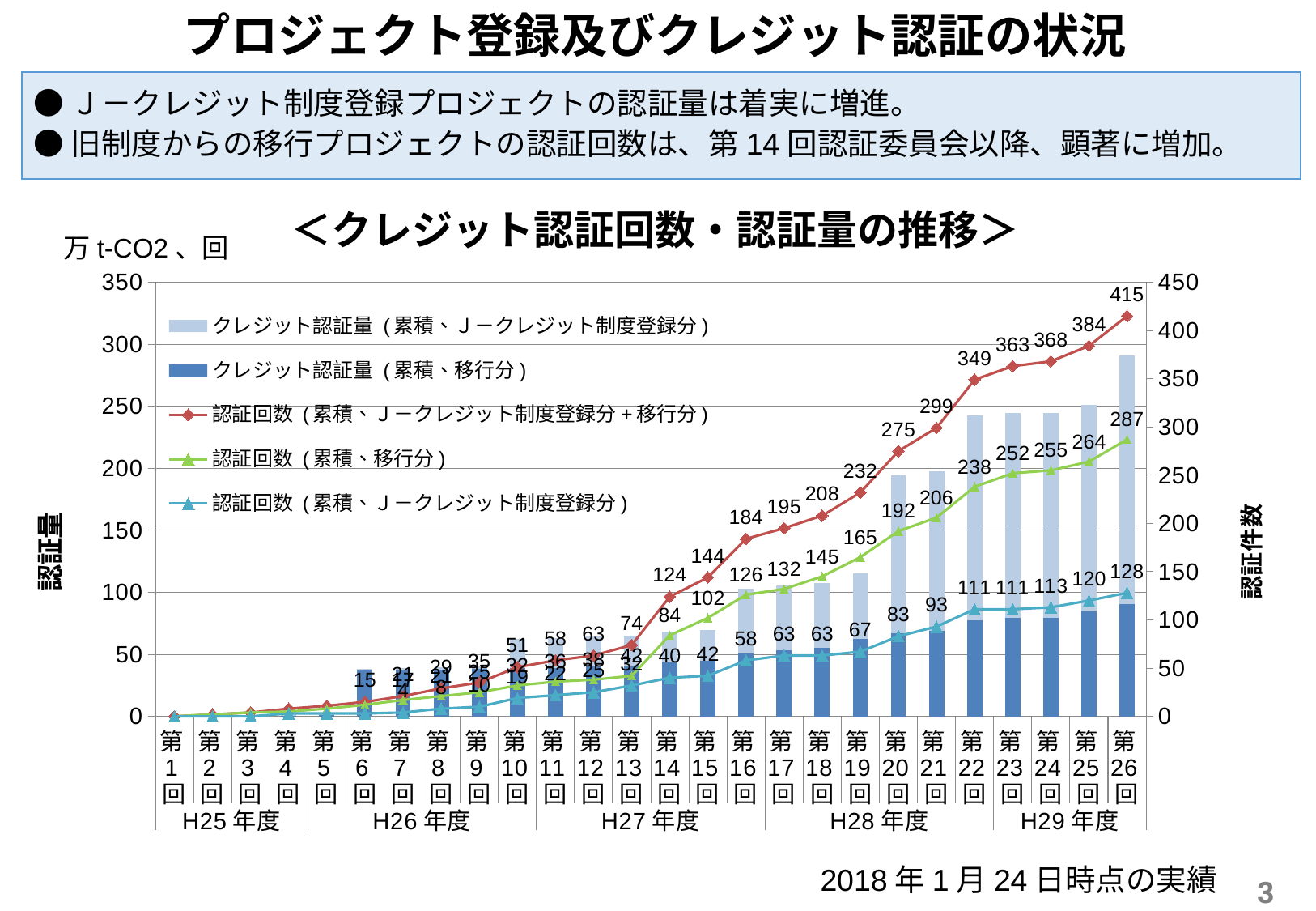

プロジェクト登録及びクレジット認証の状況
●Ｊ－クレジット制度登録プロジェクトの認証量は着実に増進。
●旧制度からの移行プロジェクトの認証回数は、第14回認証委員会以降、顕著に増加。
＜クレジット認証回数・認証量の推移＞
万t-CO2、回

### Chart

| Category | クレジット認証量 (累積、移行分) | クレジット認証量 (累積、Ｊ－クレジット制度登録分) | 認証回数 (累積、Ｊ－クレジット制度登録分+移行分) | 認証回数 (累積、移行分) | 認証回数 (累積、Ｊ－クレジット制度登録分) |
|---|---|---|---|---|---|
| 第1回 | 0.0 | 0.0 | 0.0 | 0.0 | 0.0 |
| 第2回 | 0.4767 | 0.0 | 2.0 | 2.0 | 0.0 |
| 第3回 | 0.6533 | 0.0 | 4.0 | 4.0 | 0.0 |
| 第4回 | 0.671 | 1.8426 | 8.0 | 5.0 | 3.0 |
| 第5回 | 1.2587000000000002 | 1.8426 | 11.0 | 8.0 | 3.0 |
| 第6回 | 36.7311 | 1.8426 | 15.0 | 12.0 | 3.0 |
| 第7回 | 37.1629 | 1.85 | 21.0 | 17.0 | 4.0 |
| 第8回 | 37.718199999999996 | 2.0819 | 29.0 | 21.0 | 8.0 |
| 第9回 | 38.1592 | 2.3404000000000003 | 35.0 | 25.0 | 10.0 |
| 第10回 | 38.6478 | 23.7857 | 51.0 | 32.0 | 19.0 |
| 第11回 | 39.18429999999999 | 23.8041 | 58.0 | 36.0 | 22.0 |
| 第12回 | 40.17369999999999 | 23.973899999999997 | 63.0 | 38.0 | 25.0 |
| 第13回 | 40.51949999999999 | 24.508399999999998 | 74.0 | 42.0 | 32.0 |
| 第14回 | 43.37879999999999 | 24.7812 | 124.0 | 84.0 | 40.0 |
| 第15回 | 44.53269999999999 | 25.0428 | 144.0 | 102.0 | 42.0 |
| 第16回 | 50.939499999999995 | 51.9247 | 184.0 | 126.0 | 58.0 |
| 第17回 | 53.1429 | 52.0944 | 195.0 | 132.0 | 63.0 |
| 第18回 | 55.1988 | 52.0944 | 208.0 | 145.0 | 63.0 |
| 第19回 | 62.4332 | 52.7675 | 232.0 | 165.0 | 67.0 |
| 第20回 | 67.0441 | 127.4121 | 275.0 | 192.0 | 83.0 |
| 第21回 | 69.1067 | 128.1635 | 299.0 | 206.0 | 93.0 |
| 第22回 | 77.34020000000001 | 164.999 | 349.0 | 238.0 | 111.0 |
| 第23回 | 79.27020000000002 | 164.999 | 363.0 | 252.0 | 111.0 |
| 第24回 | 79.65050000000002 | 165.05259999999998 | 368.0 | 255.0 | 113.0 |
| 第25回 | 84.69210000000001 | 166.16369999999998 | 384.0 | 264.0 | 120.0 |
| 第26回 | 90.80880000000002 | 199.91979999999998 | 415.0 | 287.0 | 128.0 |
2018年1月24日時点の実績
3